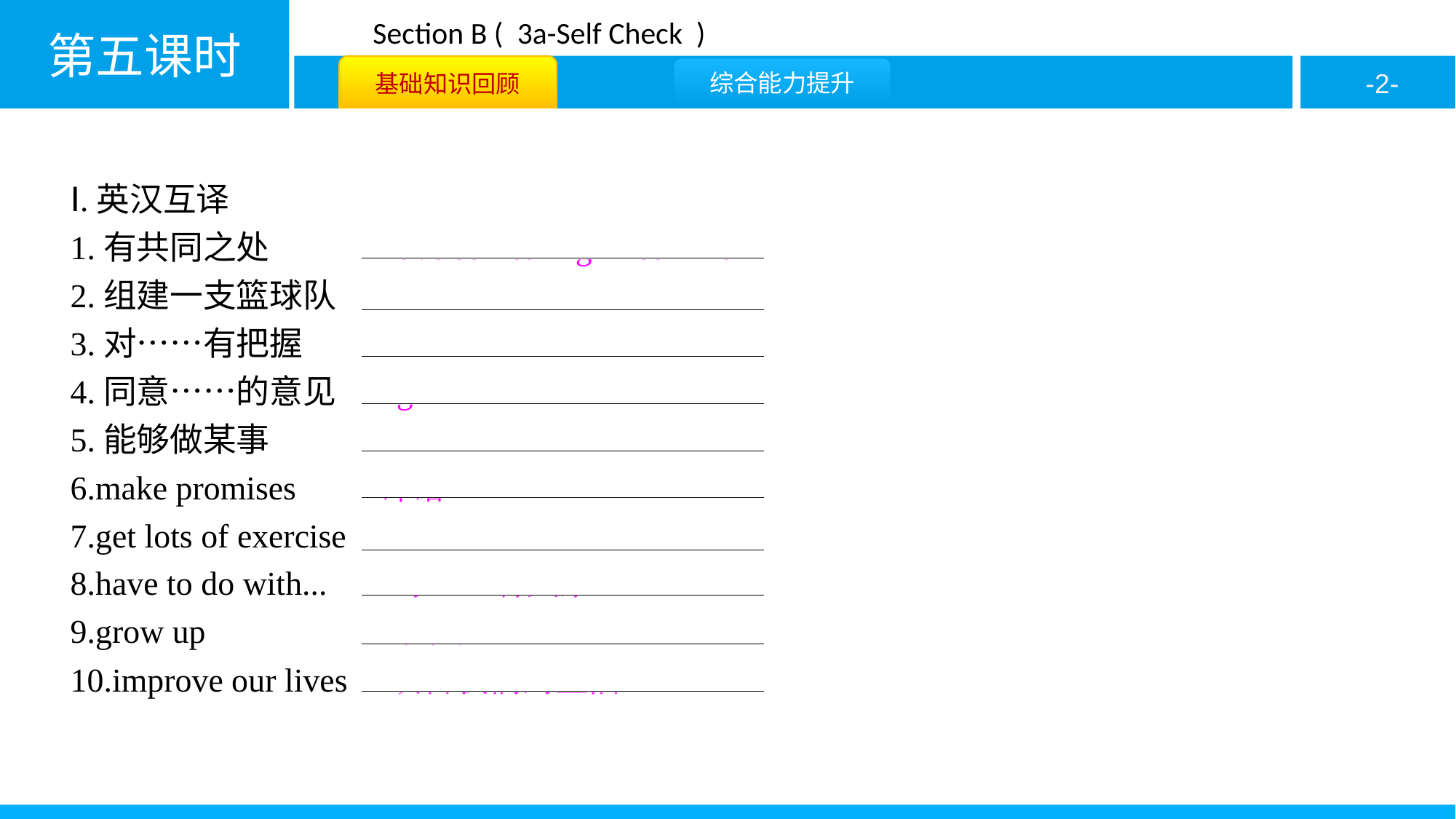

Ⅰ.英汉互译
1.有共同之处              have something in common
2.组建一支篮球队      make a basketball team
3.对……有把握        be sure about
4.同意……的意见     agree with
5.能够做某事             be able to do sth.
6.make promises         许诺
7.get lots of exercise    多锻炼
8.have to do with...       与……有关系
9.grow up                      长大
10.improve our lives    改善我们的生活